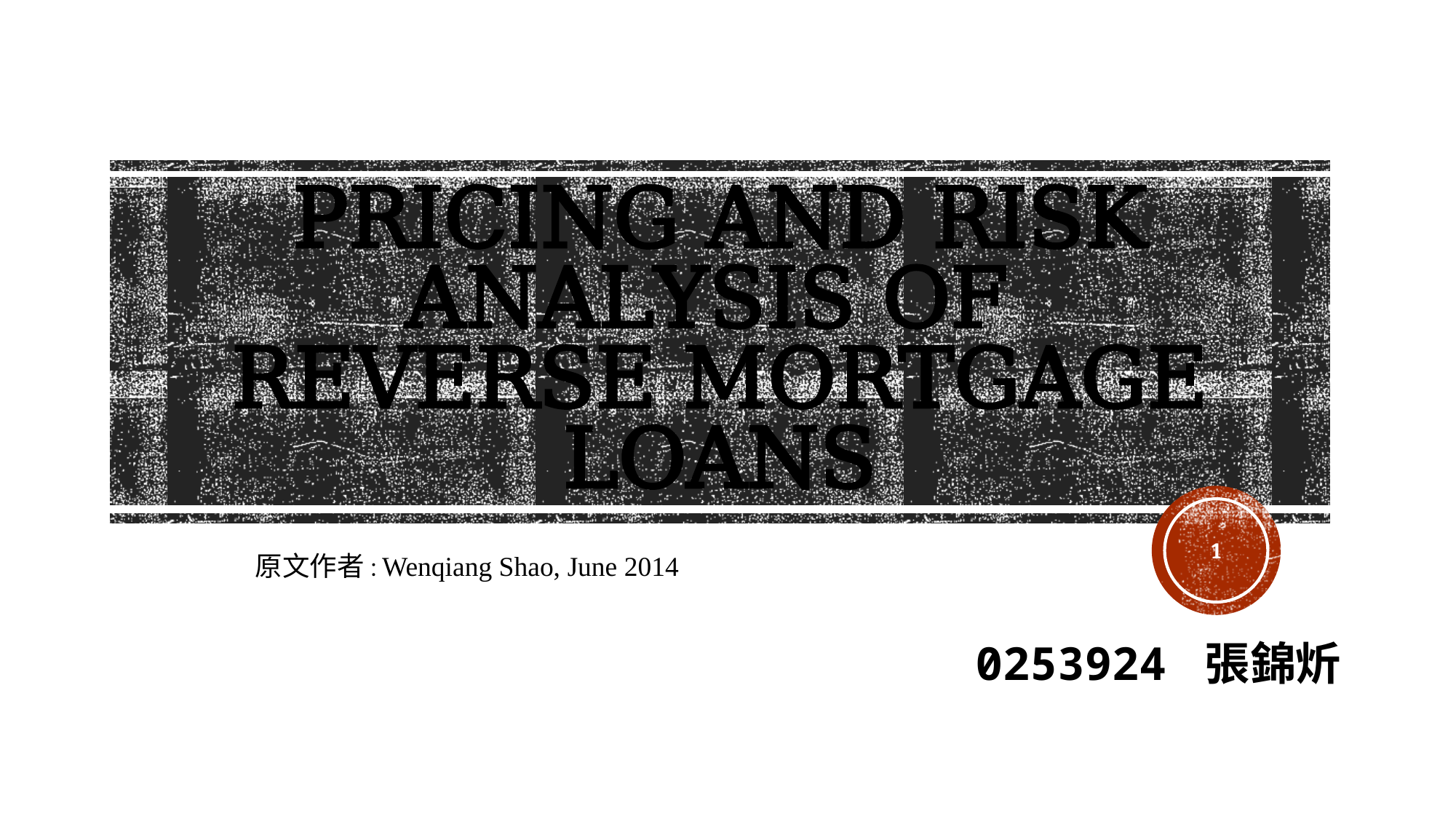

# Pricing and risk analysis of reverse mortgage loans
1
原文作者: Wenqiang Shao, June 2014
0253924 張錦炘